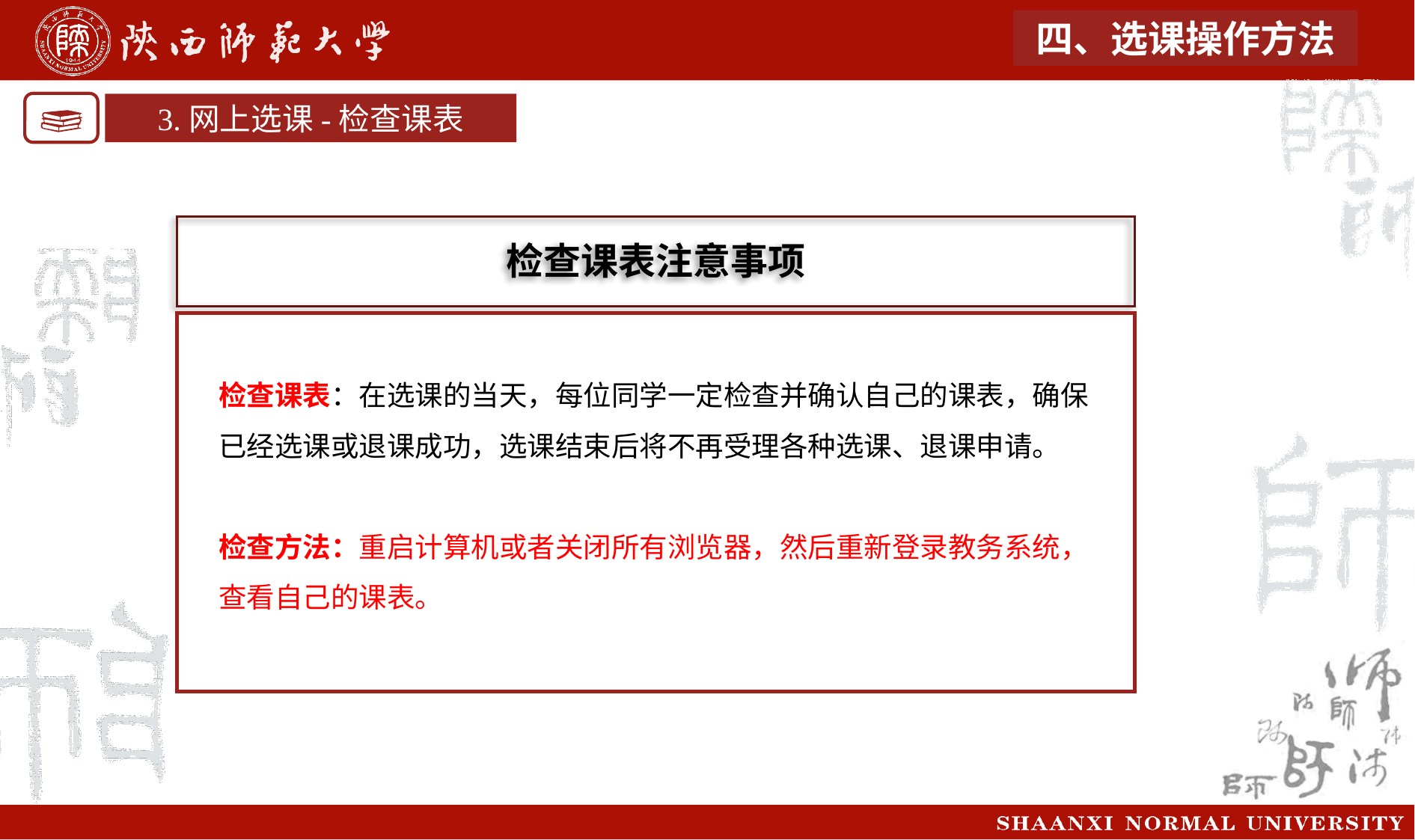

四、选课操作方法

3.网上选课-检查课表

检查课表注意事项

检查课表：在选课的当天，每位同学一定检查并确认自己的课表，确保已经选课或退课成功，选课结束后将不再受理各种选课、退课申请。

检查方法：重启计算机或者关闭所有浏览器，然后重新登录教务系统，查看自己的课表。